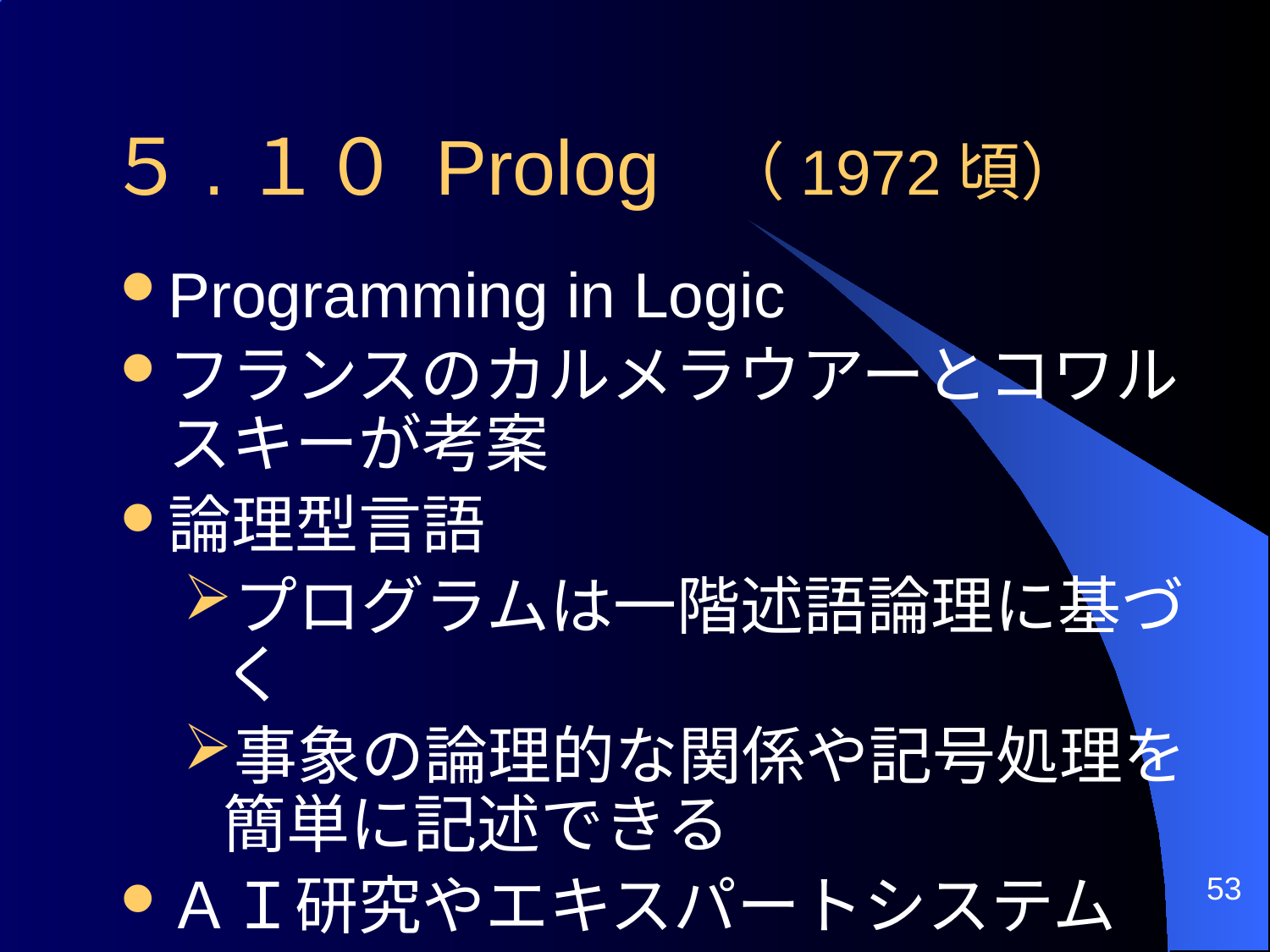

# ５.１０ Prolog  （1972頃）
Programming in Logic
フランスのカルメラウアーとコワルスキーが考案
論理型言語
プログラムは一階述語論理に基づく
事象の論理的な関係や記号処理を簡単に記述できる
ＡＩ研究やエキスパートシステム
53